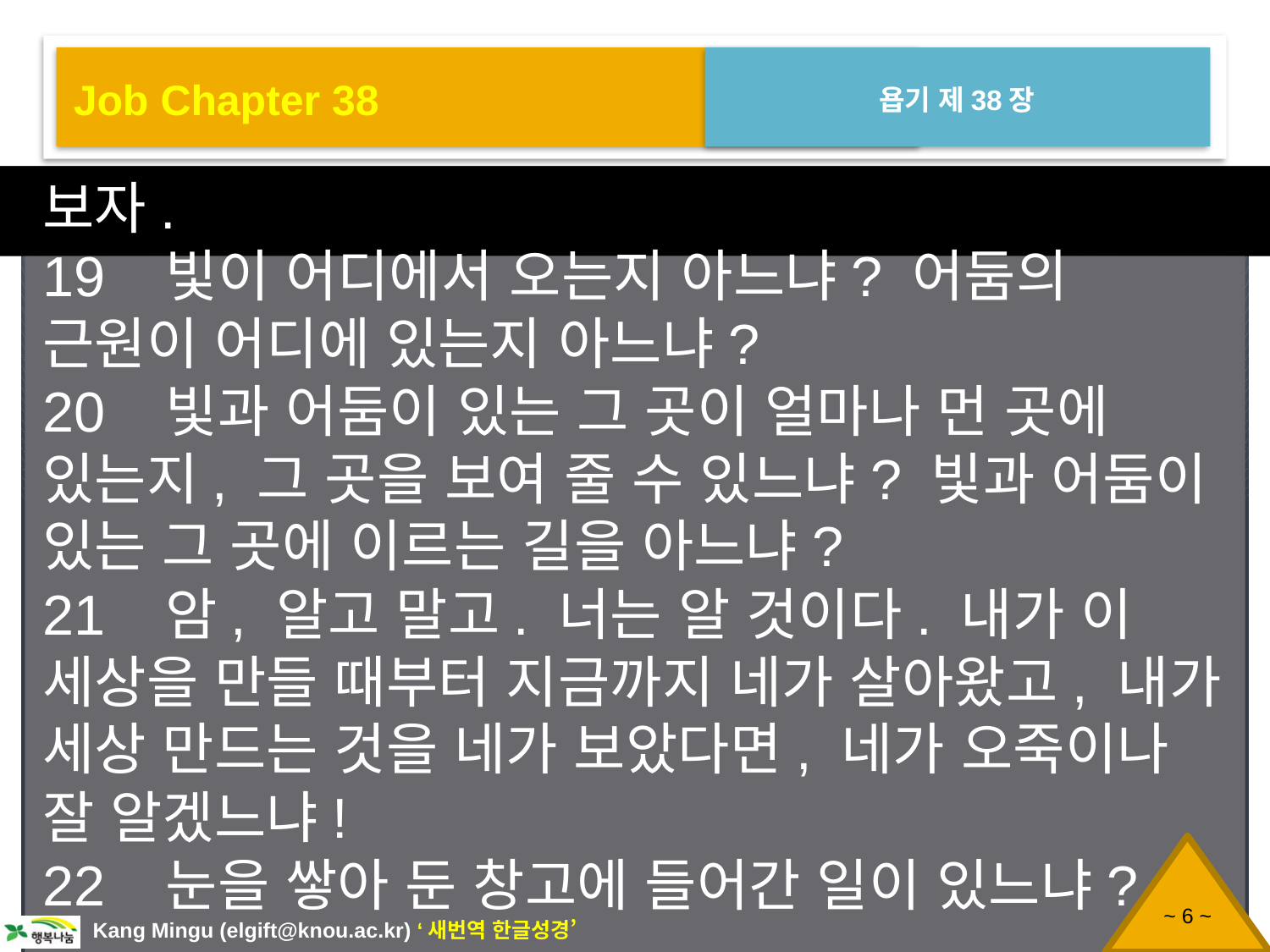

Job Chapter 38
욥기 제38장
보자.
19   빛이 어디에서 오는지 아느냐? 어둠의 근원이 어디에 있는지 아느냐?
20   빛과 어둠이 있는 그 곳이 얼마나 먼 곳에 있는지, 그 곳을 보여 줄 수 있느냐? 빛과 어둠이 있는 그 곳에 이르는 길을 아느냐?
21   암, 알고 말고. 너는 알 것이다. 내가 이 세상을 만들 때부터 지금까지 네가 살아왔고, 내가 세상 만드는 것을 네가 보았다면, 네가 오죽이나 잘 알겠느냐!
22   눈을 쌓아 둔 창고에 들어간 일이 있느냐?